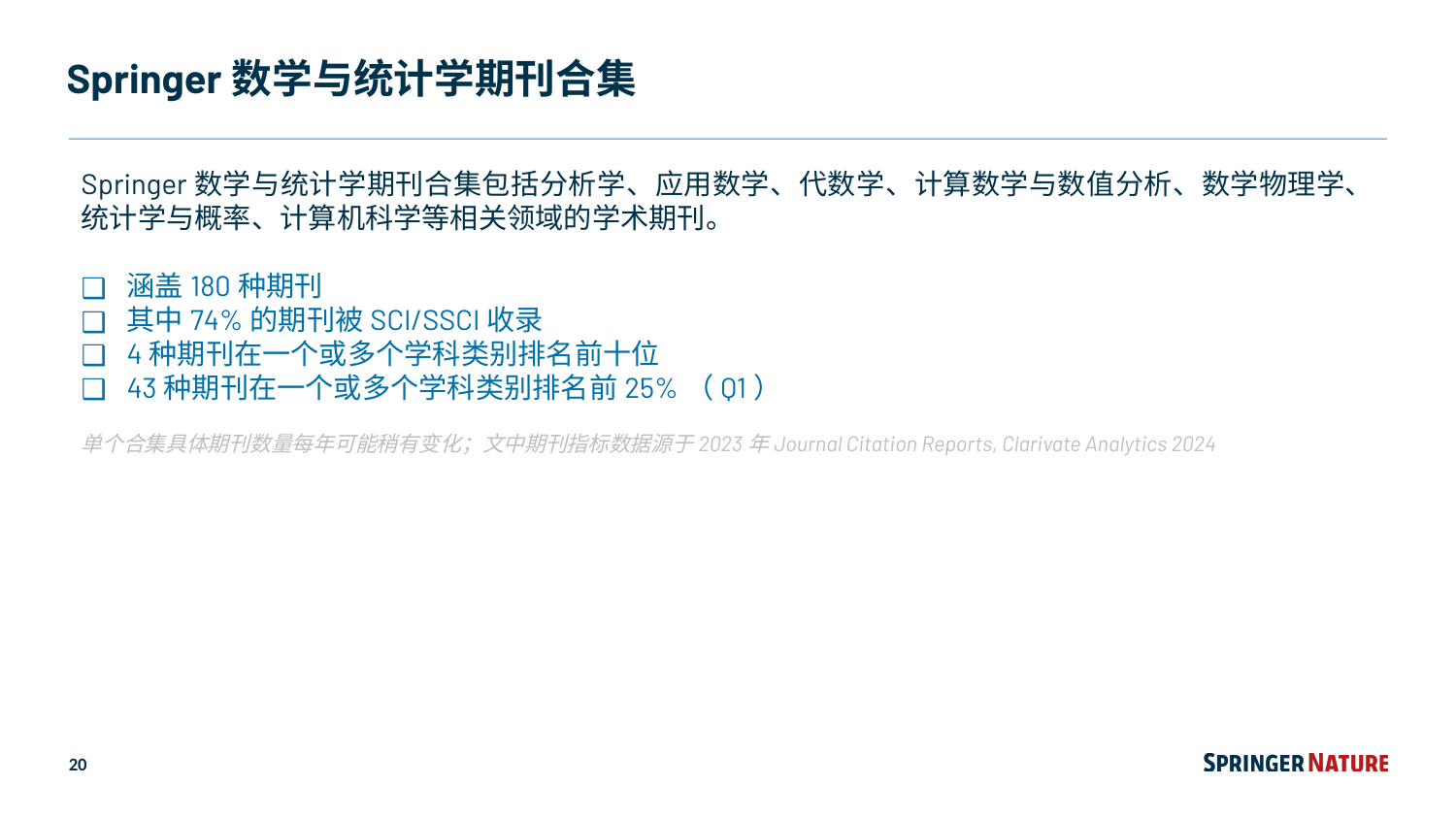

# Springer数学与统计学期刊合集
Springer数学与统计学期刊合集包括分析学、应用数学、代数学、计算数学与数值分析、数学物理学、统计学与概率、计算机科学等相关领域的学术期刊。

涵盖180种期刊
其中74%的期刊被SCI/SSCI收录
4种期刊在一个或多个学科类别排名前十位
43种期刊在一个或多个学科类别排名前25%（Q1）

单个合集具体期刊数量每年可能稍有变化；文中期刊指标数据源于2023年Journal Citation Reports, Clarivate Analytics 2024